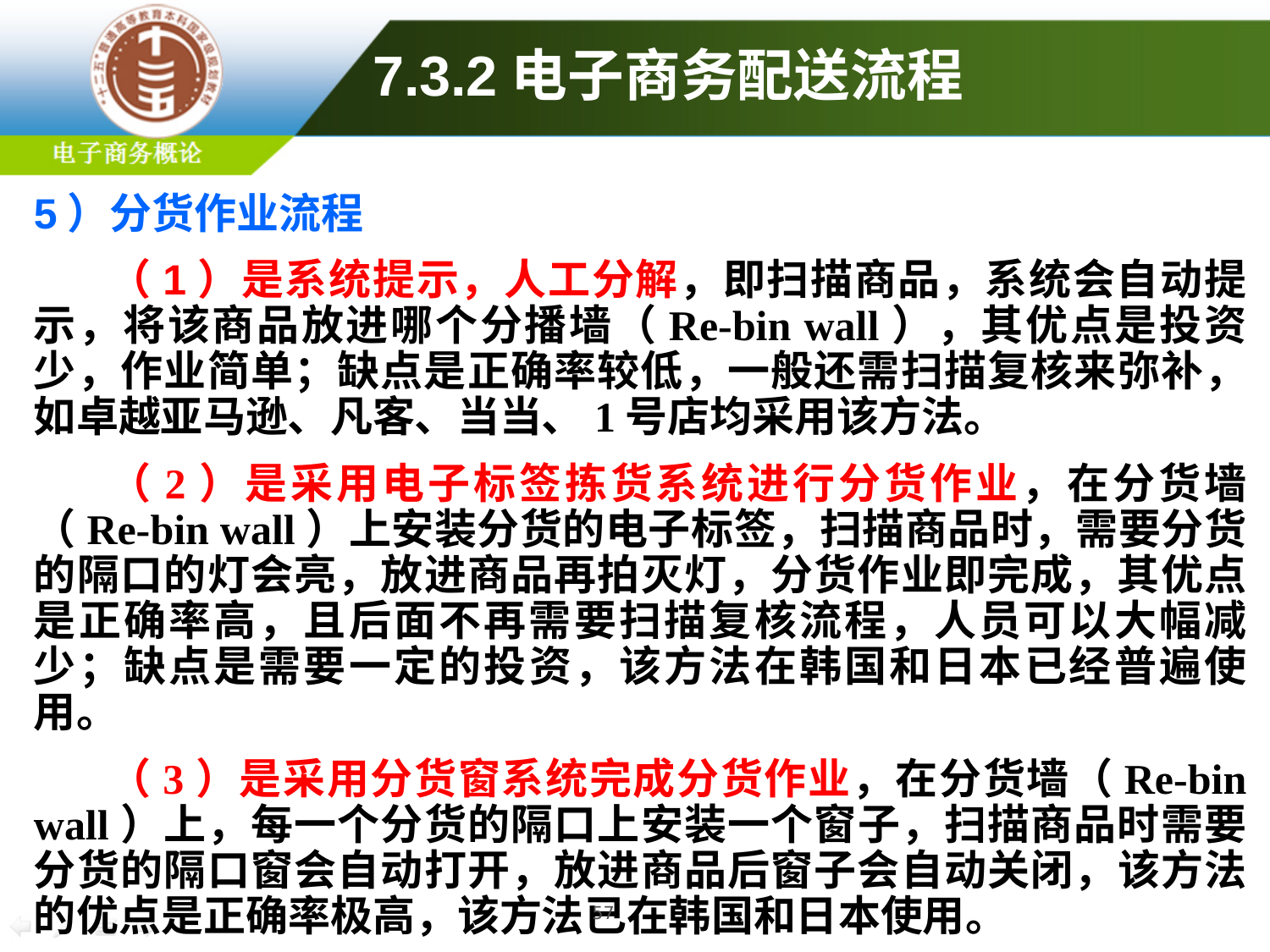

# 7.3.2电子商务配送流程
5）分货作业流程
（1）是系统提示，人工分解，即扫描商品，系统会自动提示，将该商品放进哪个分播墙（Re-bin wall），其优点是投资少，作业简单；缺点是正确率较低，一般还需扫描复核来弥补，如卓越亚马逊、凡客、当当、1号店均采用该方法。
（2）是采用电子标签拣货系统进行分货作业，在分货墙（Re-bin wall）上安装分货的电子标签，扫描商品时，需要分货的隔口的灯会亮，放进商品再拍灭灯，分货作业即完成，其优点是正确率高，且后面不再需要扫描复核流程，人员可以大幅减少；缺点是需要一定的投资，该方法在韩国和日本已经普遍使用。
（3）是采用分货窗系统完成分货作业，在分货墙（Re-bin wall）上，每一个分货的隔口上安装一个窗子，扫描商品时需要分货的隔口窗会自动打开，放进商品后窗子会自动关闭，该方法的优点是正确率极高，该方法已在韩国和日本使用。
57